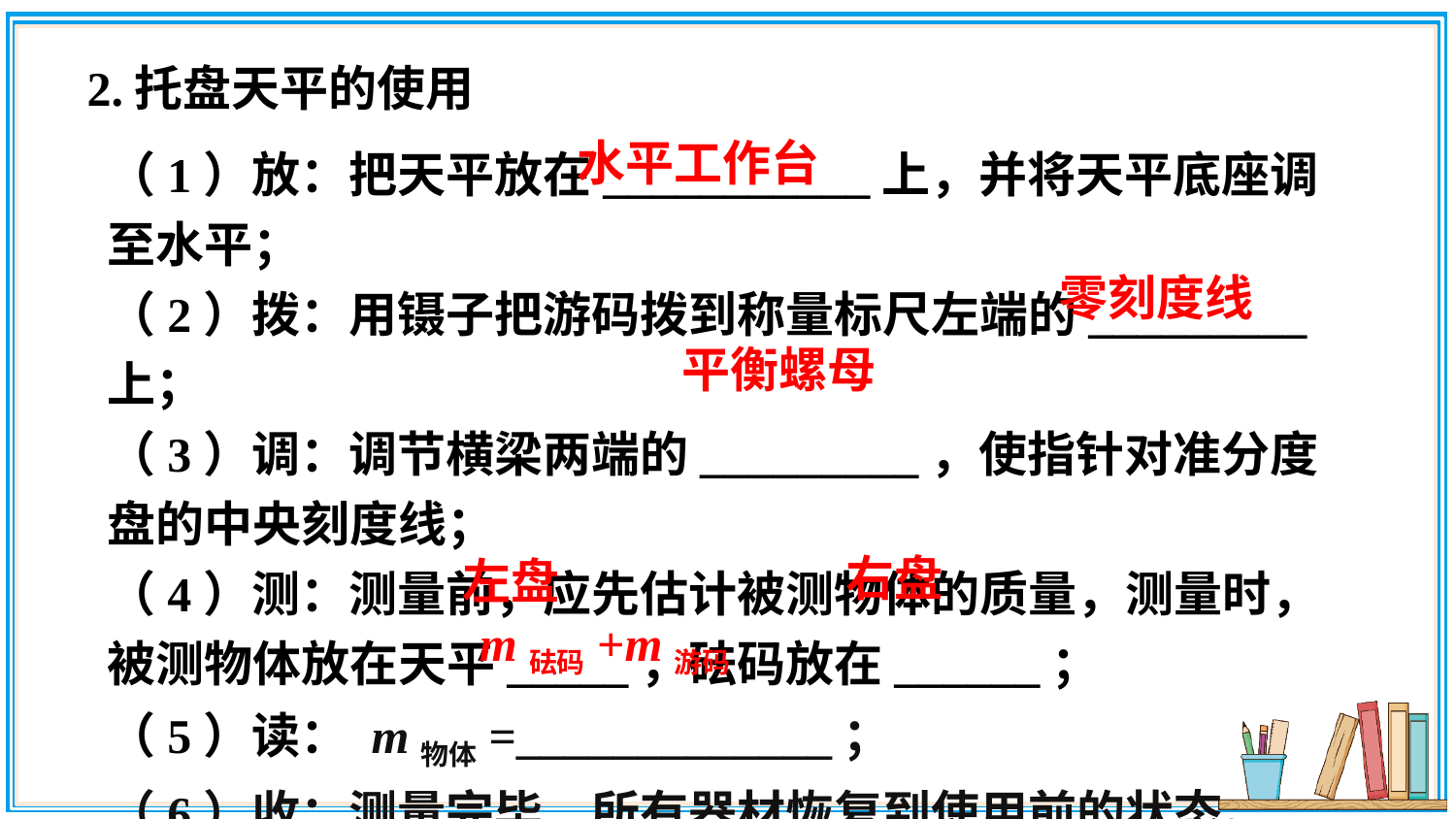

2.托盘天平的使用
（1）放：把天平放在___________上，并将天平底座调至水平；
（2）拨：用镊子把游码拨到称量标尺左端的_________上；
（3）调：调节横梁两端的_________，使指针对准分度盘的中央刻度线；
（4）测：测量前，应先估计被测物体的质量，测量时，被测物体放在天平_____，砝码放在______；
（5）读： m物体=_____________；
（6）收：测量完毕，所有器材恢复到使用前的状态。
水平工作台
零刻度线
平衡螺母
右盘
左盘
m砝码+m游码